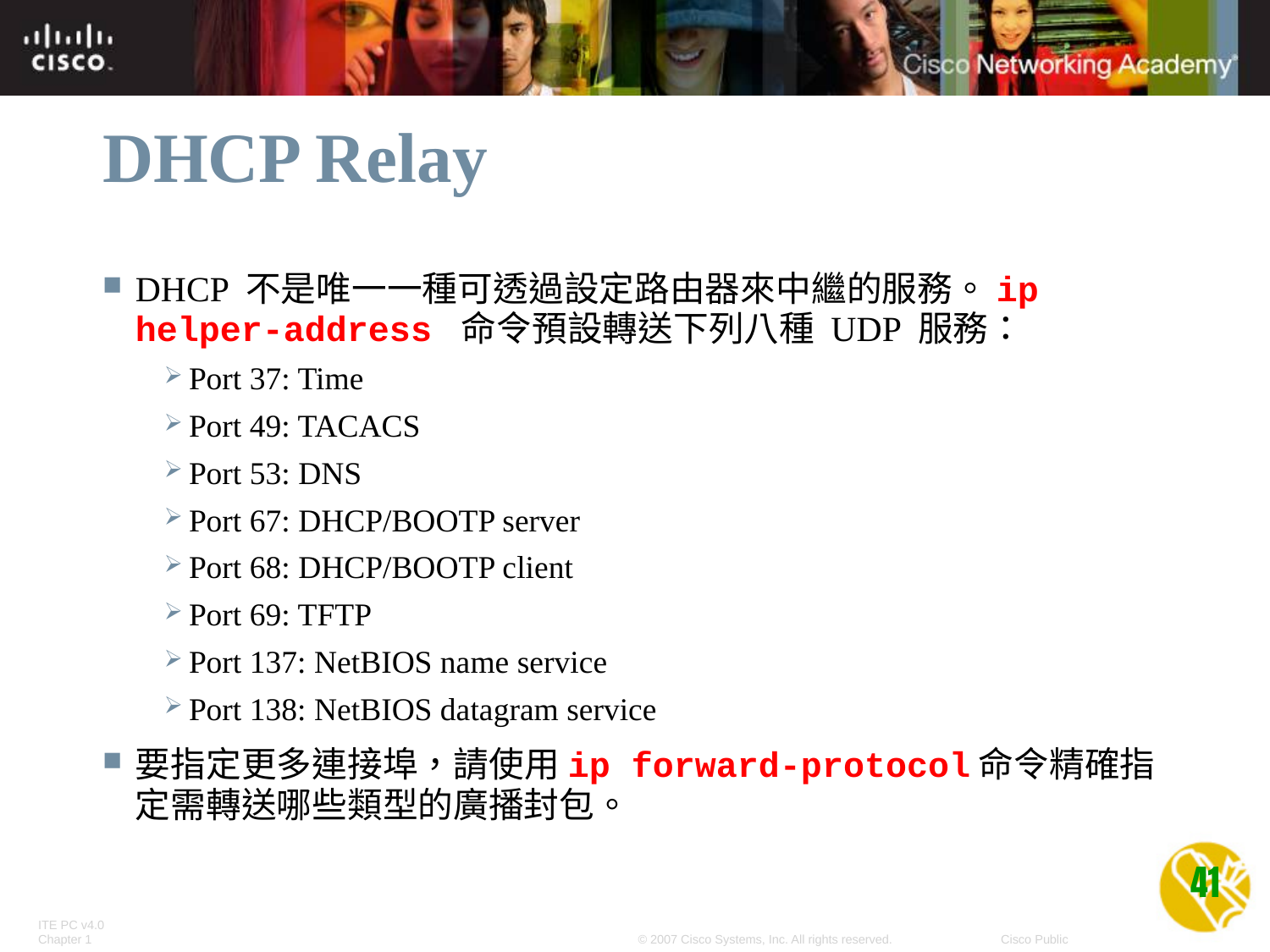

# DHCP Relay
DHCP 不是唯一一種可透過設定路由器來中繼的服務。ip helper-address 命令預設轉送下列八種 UDP 服務：
Port 37: Time
Port 49: TACACS
Port 53: DNS
Port 67: DHCP/BOOTP server
Port 68: DHCP/BOOTP client
Port 69: TFTP
Port 137: NetBIOS name service
Port 138: NetBIOS datagram service
要指定更多連接埠，請使用ip forward-protocol命令精確指定需轉送哪些類型的廣播封包。